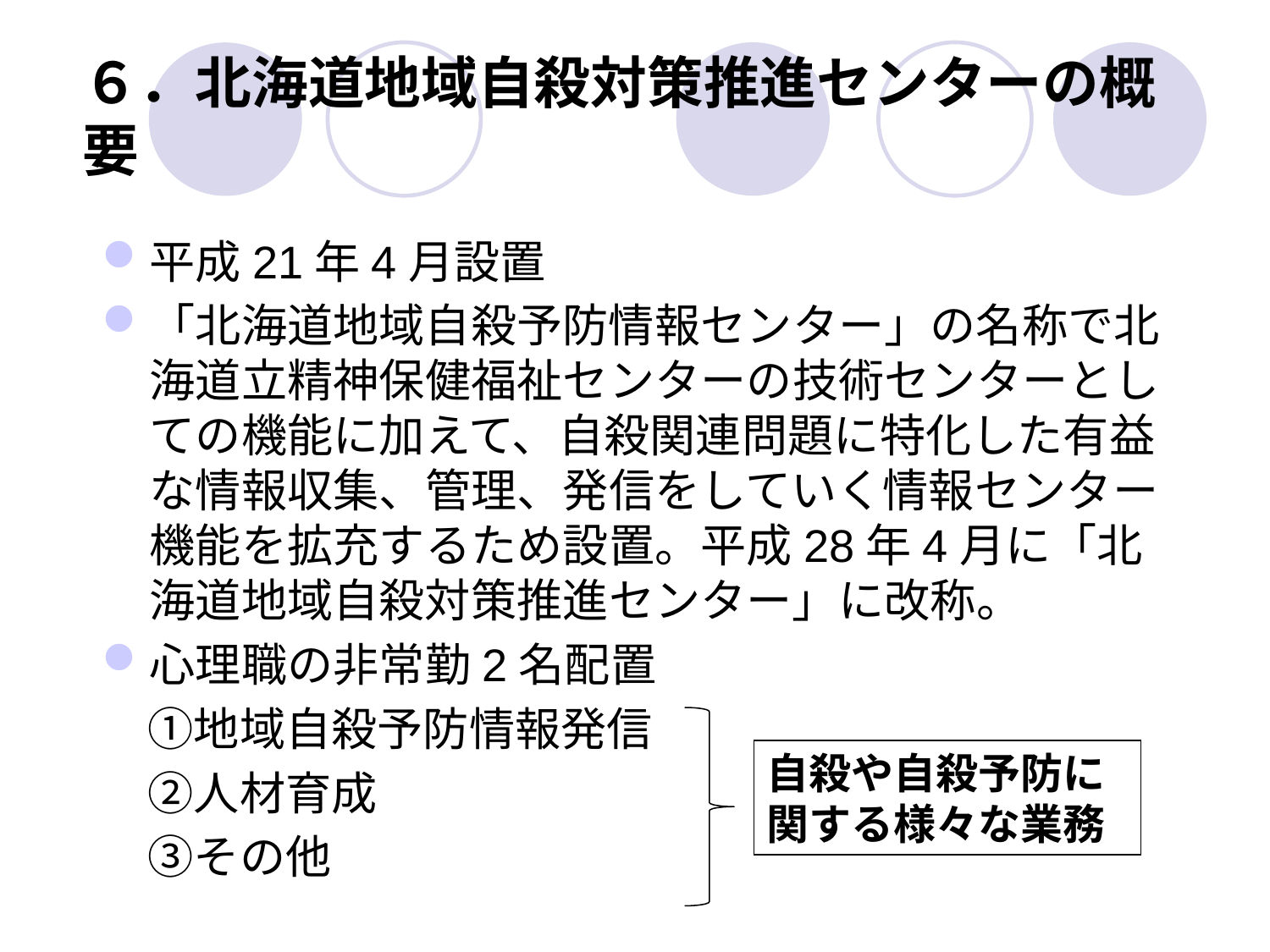

# ６．北海道地域自殺対策推進センターの概要
平成21年4月設置
「北海道地域自殺予防情報センター」の名称で北海道立精神保健福祉センターの技術センターとしての機能に加えて、自殺関連問題に特化した有益な情報収集、管理、発信をしていく情報センター機能を拡充するため設置。平成28年4月に「北海道地域自殺対策推進センター」に改称。
心理職の非常勤2名配置
　①地域自殺予防情報発信
　②人材育成
　③その他

自殺や自殺予防に関する様々な業務